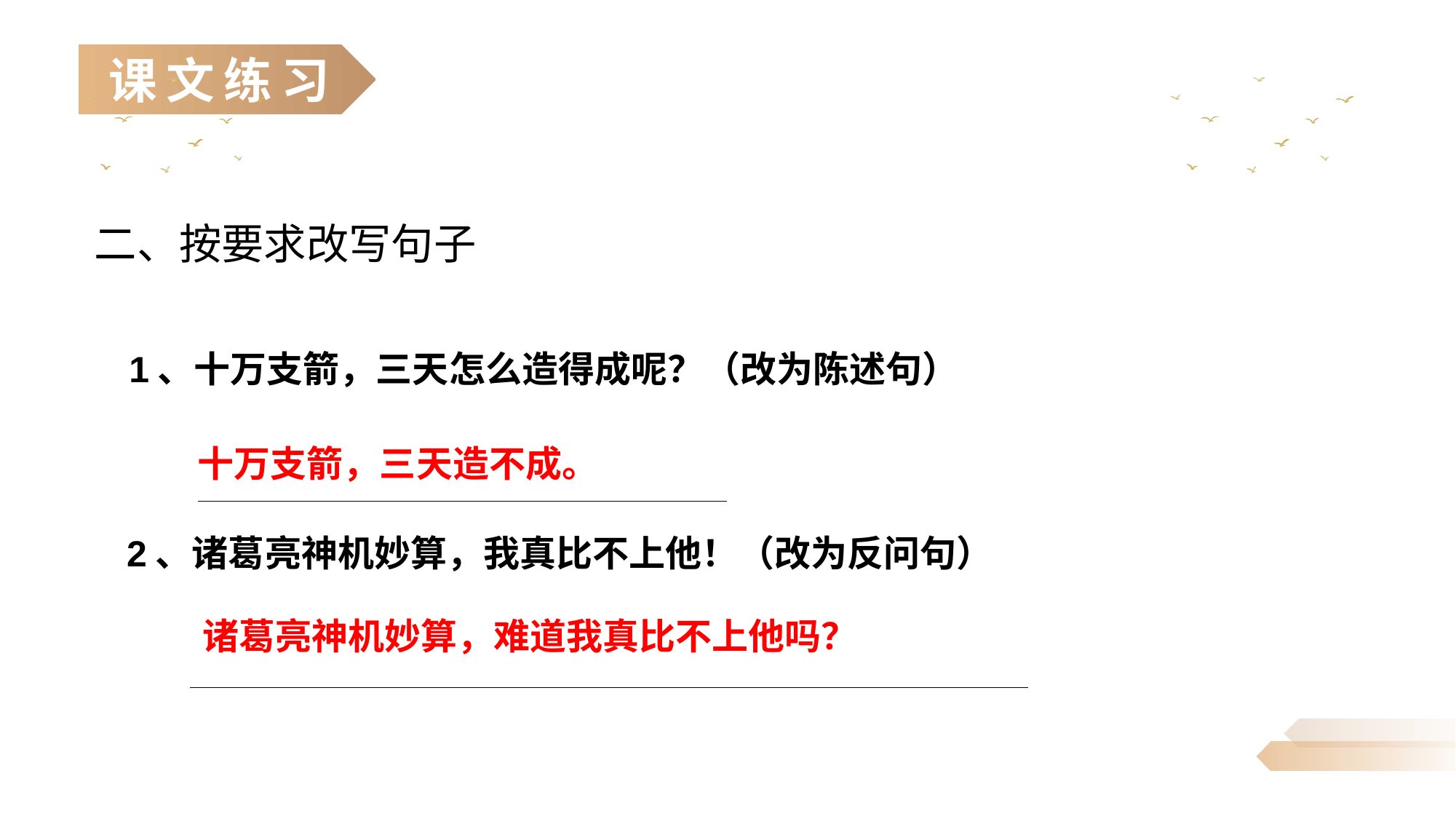

二、按要求改写句子
1、十万支箭，三天怎么造得成呢？（改为陈述句）
十万支箭，三天造不成。
2、诸葛亮神机妙算，我真比不上他！（改为反问句）
诸葛亮神机妙算，难道我真比不上他吗？